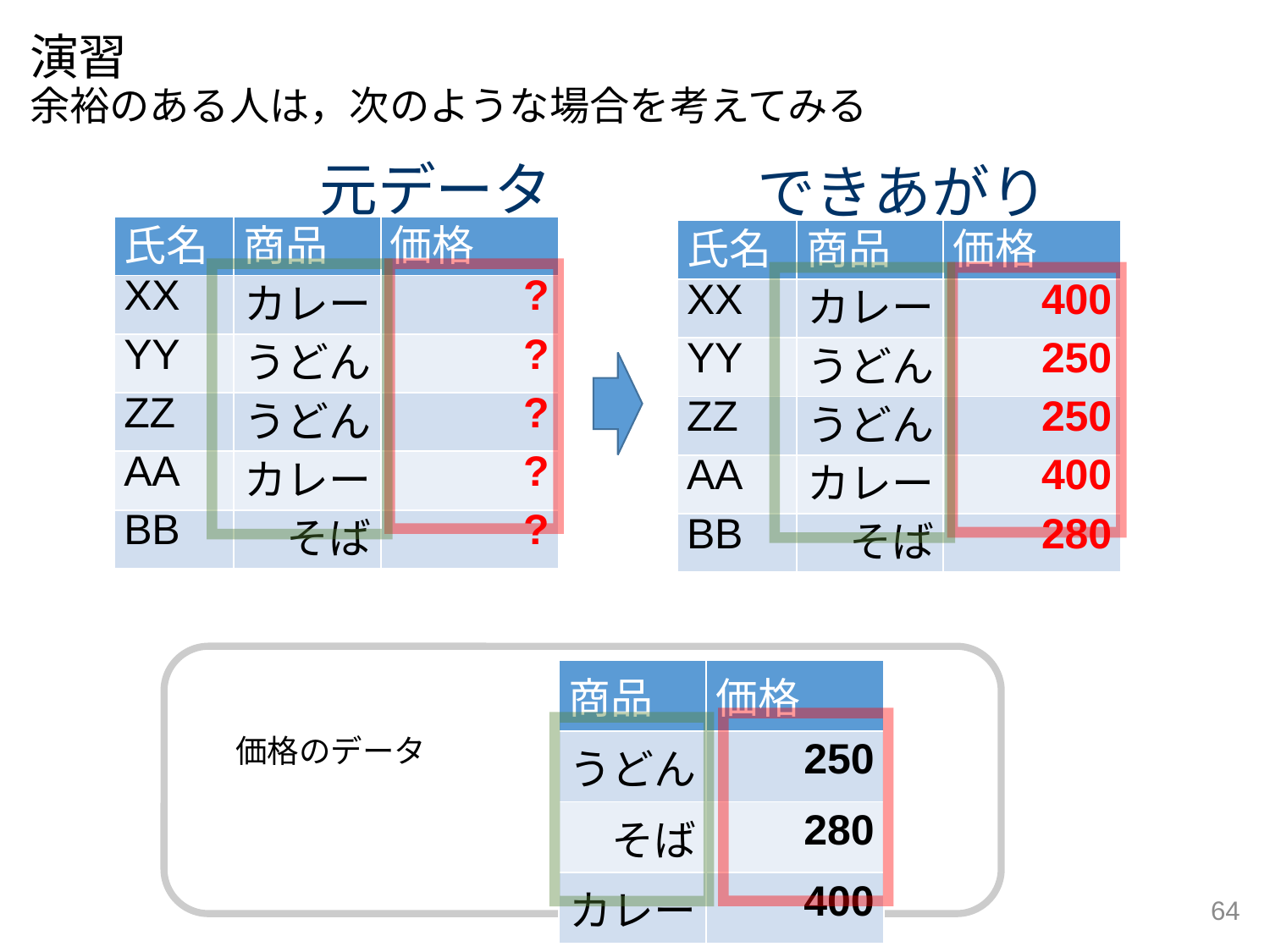

# 演習 余裕のある人は，次のような場合を考えてみる
元データ
できあがり
| 氏名 | 商品 | 価格 |
| --- | --- | --- |
| XX | カレー | ? |
| YY | うどん | ? |
| ZZ | うどん | ? |
| AA | カレー | ? |
| BB | そば | ? |
| 氏名 | 商品 | 価格 |
| --- | --- | --- |
| XX | カレー | 400 |
| YY | うどん | 250 |
| ZZ | うどん | 250 |
| AA | カレー | 400 |
| BB | そば | 280 |

| 商品 | 価格 |
| --- | --- |
| うどん | 250 |
| そば | 280 |
| カレー | 400 |

価格のデータ
64